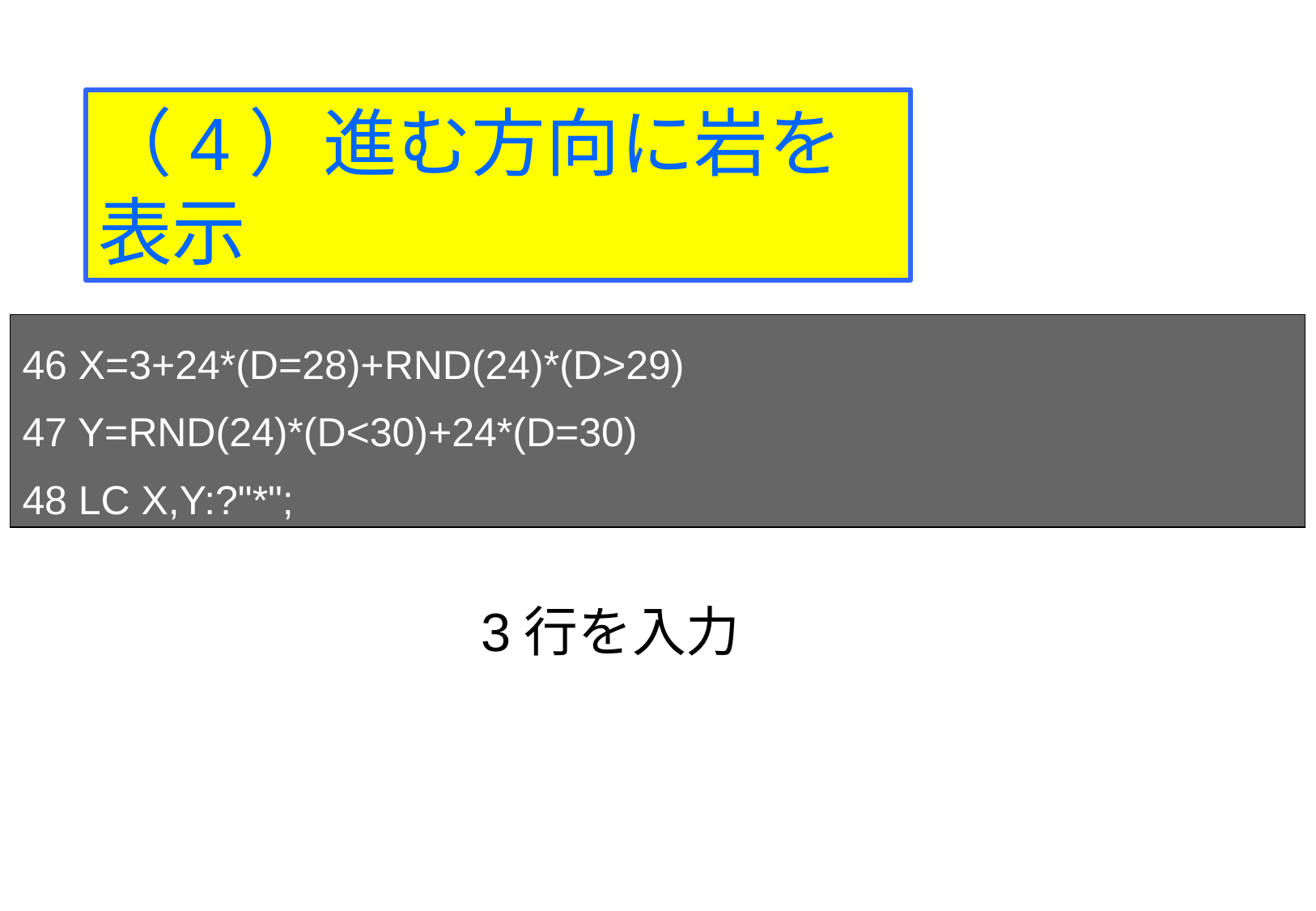

（4）進む方向に岩を表示
46 X=3+24*(D=28)+RND(24)*(D>29)
47 Y=RND(24)*(D<30)+24*(D=30)
48 LC X,Y:?"*";
3行を入力